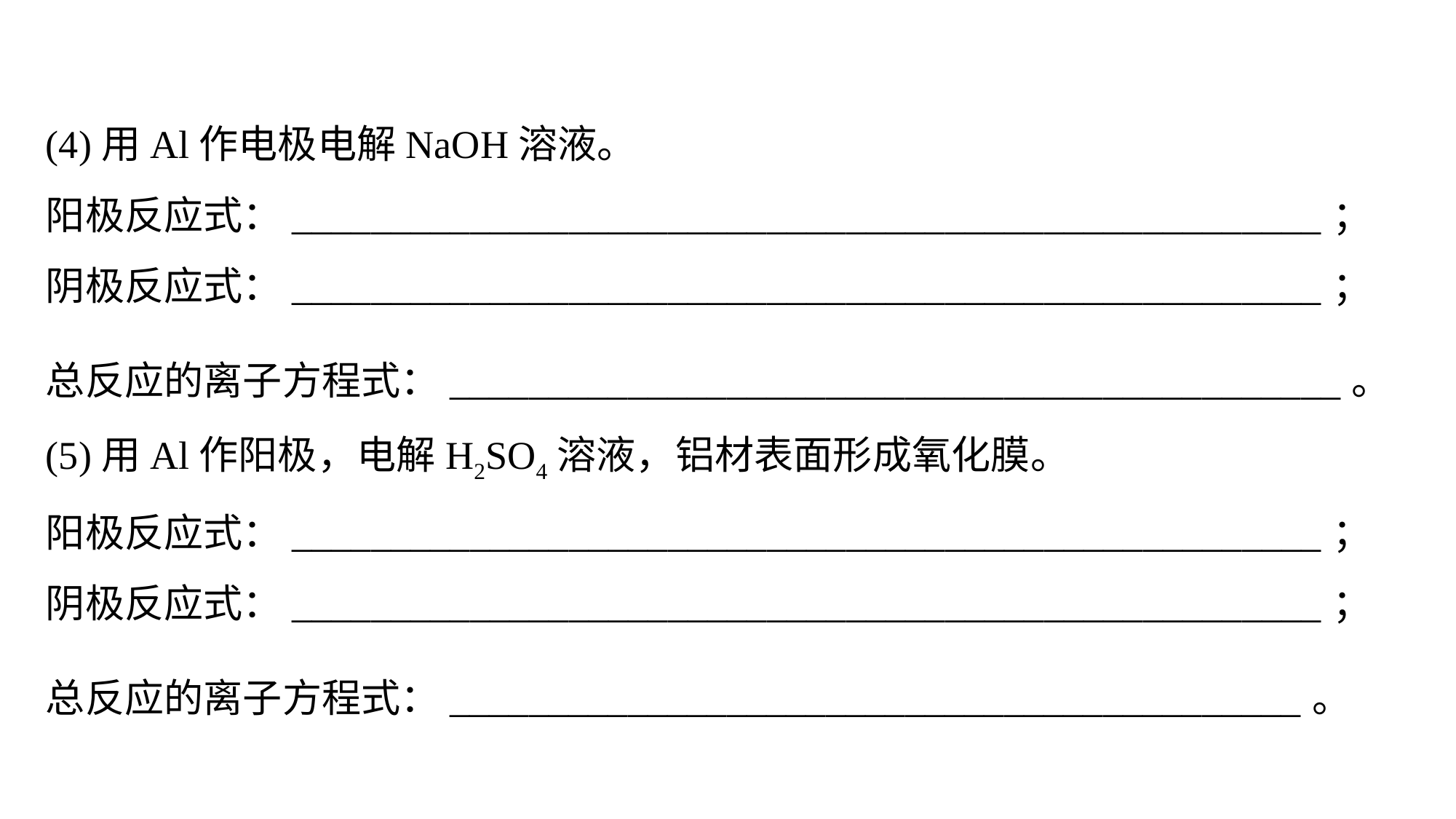

(4)用Al作电极电解NaOH溶液。
阳极反应式：____________________________________________________；
阴极反应式：____________________________________________________；

总反应的离子方程式：_____________________________________________。
(5)用Al作阳极，电解H2SO4溶液，铝材表面形成氧化膜。
阳极反应式：____________________________________________________；
阴极反应式：____________________________________________________；

总反应的离子方程式：___________________________________________。